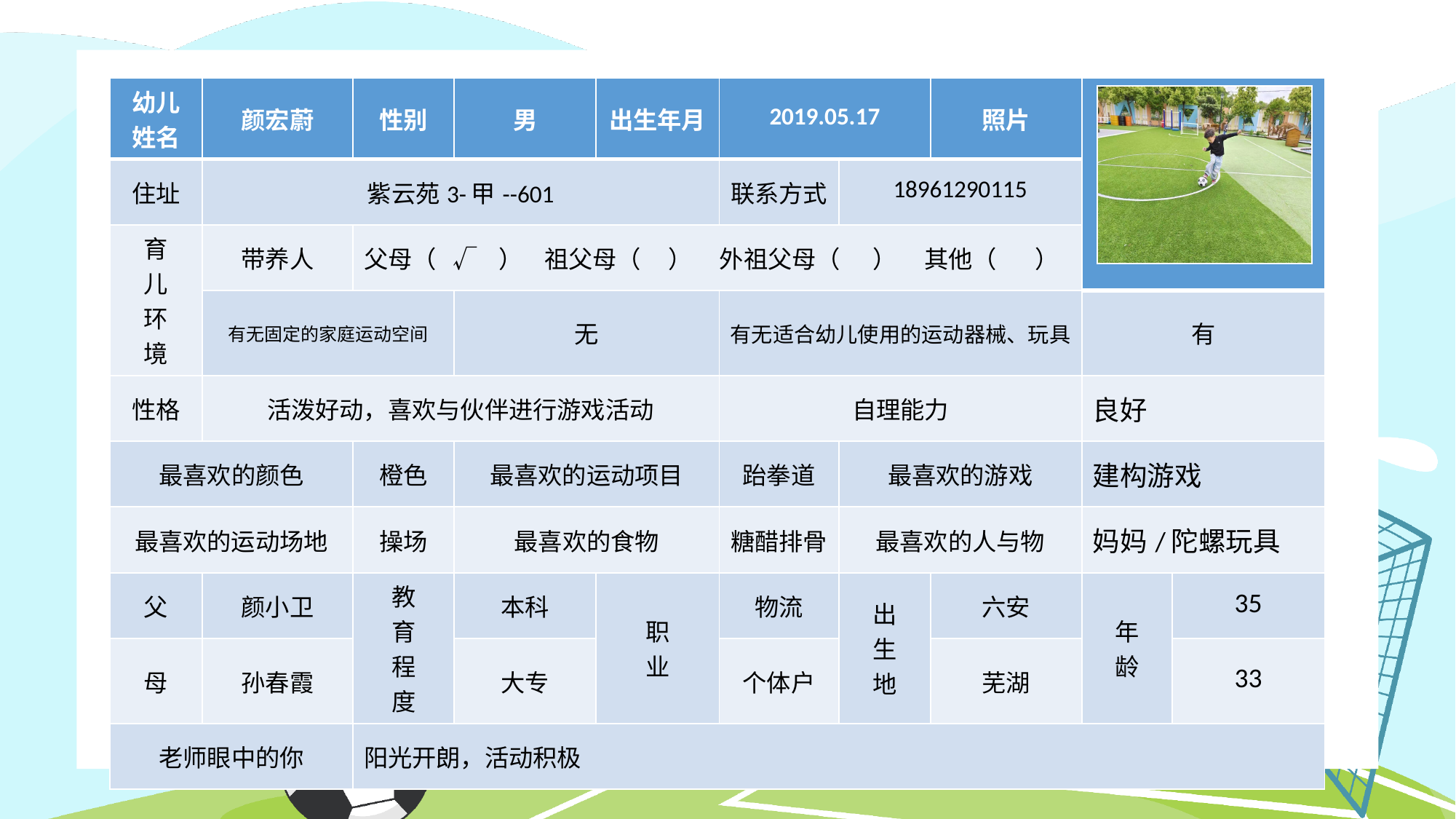

| 幼儿姓名 | 颜宏蔚 | 性别 | 男 | 出生年月 | 2019.05.17 |  | 照片 |  |  |
| --- | --- | --- | --- | --- | --- | --- | --- | --- | --- |
| 住址 | 紫云苑3-甲--601 |  |  |  | 联系方式 | 18961290115 |  |  |  |
| 育 儿 环 境 | 带养人 | 父母（ √ ） 祖父母（ ） 外祖父母（ ） 其他（ ） |  |  |  |  |  |  |  |
|  | 有无固定的家庭运动空间 |  | 无 |  | 有无适合幼儿使用的运动器械、玩具 |  |  | 有 |  |
| 性格 | 活泼好动，喜欢与伙伴进行游戏活动 |  |  |  | 自理能力 |  |  | 良好 |  |
| 最喜欢的颜色 |  | 橙色 | 最喜欢的运动项目 |  | 跆拳道 | 最喜欢的游戏 |  | 建构游戏 |  |
| 最喜欢的运动场地 |  | 操场 | 最喜欢的食物 |  | 糖醋排骨 | 最喜欢的人与物 |  | 妈妈/陀螺玩具 |  |
| 父 | 颜小卫 | 教 育 程 度 | 本科 | 职 业 | 物流 | 出 生 地 | 六安 | 年 龄 | 35 |
| 母 | 孙春霞 |  | 大专 |  | 个体户 |  | 芜湖 |  | 33 |
| 老师眼中的你 |  | 阳光开朗，活动积极 |  |  |  |  |  |  |  |